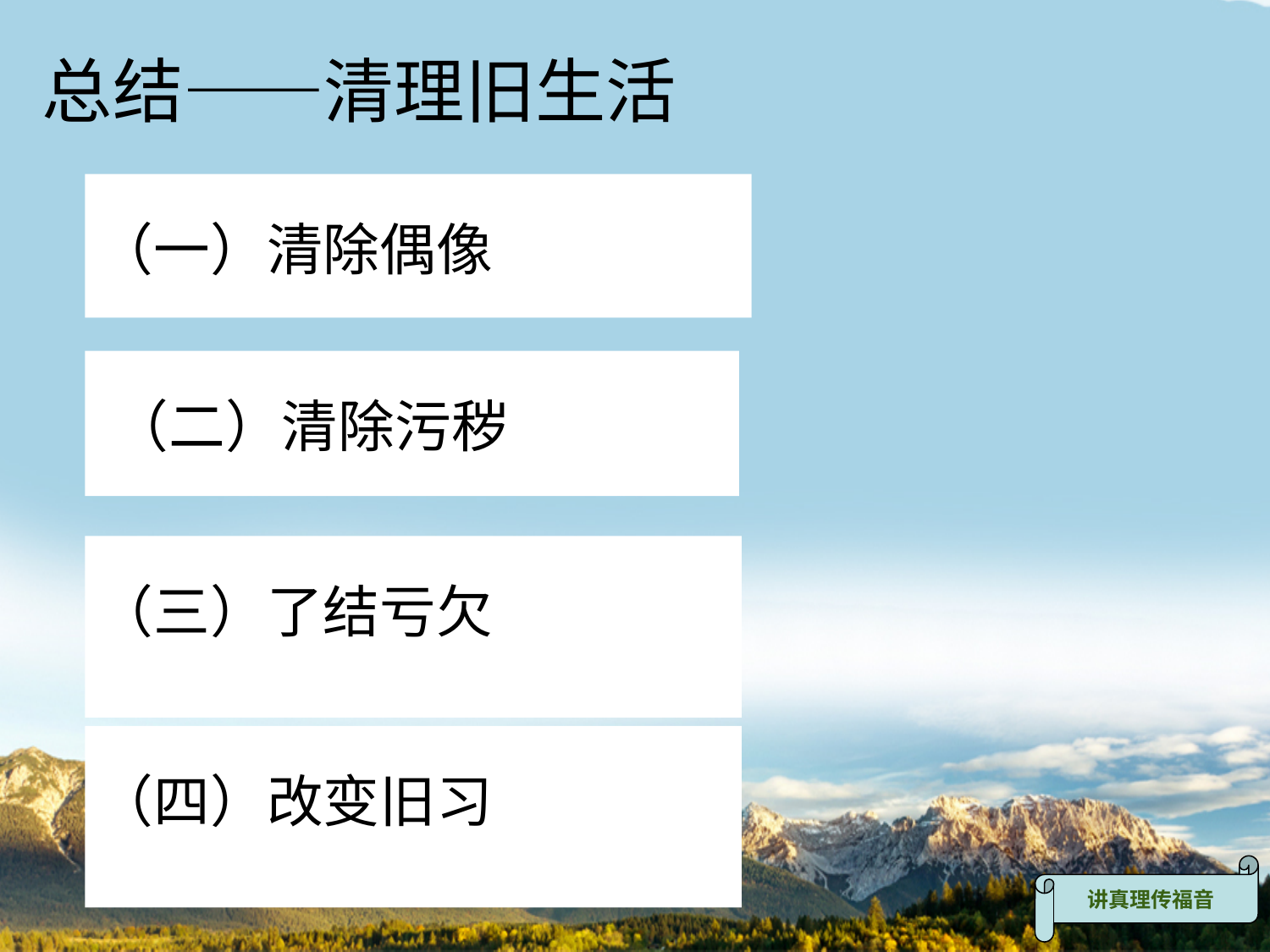

总结——清理旧生活
（一）清除偶像

 （二）清除污秽

（三）了结亏欠

（四）改变旧习

讲真理传福音